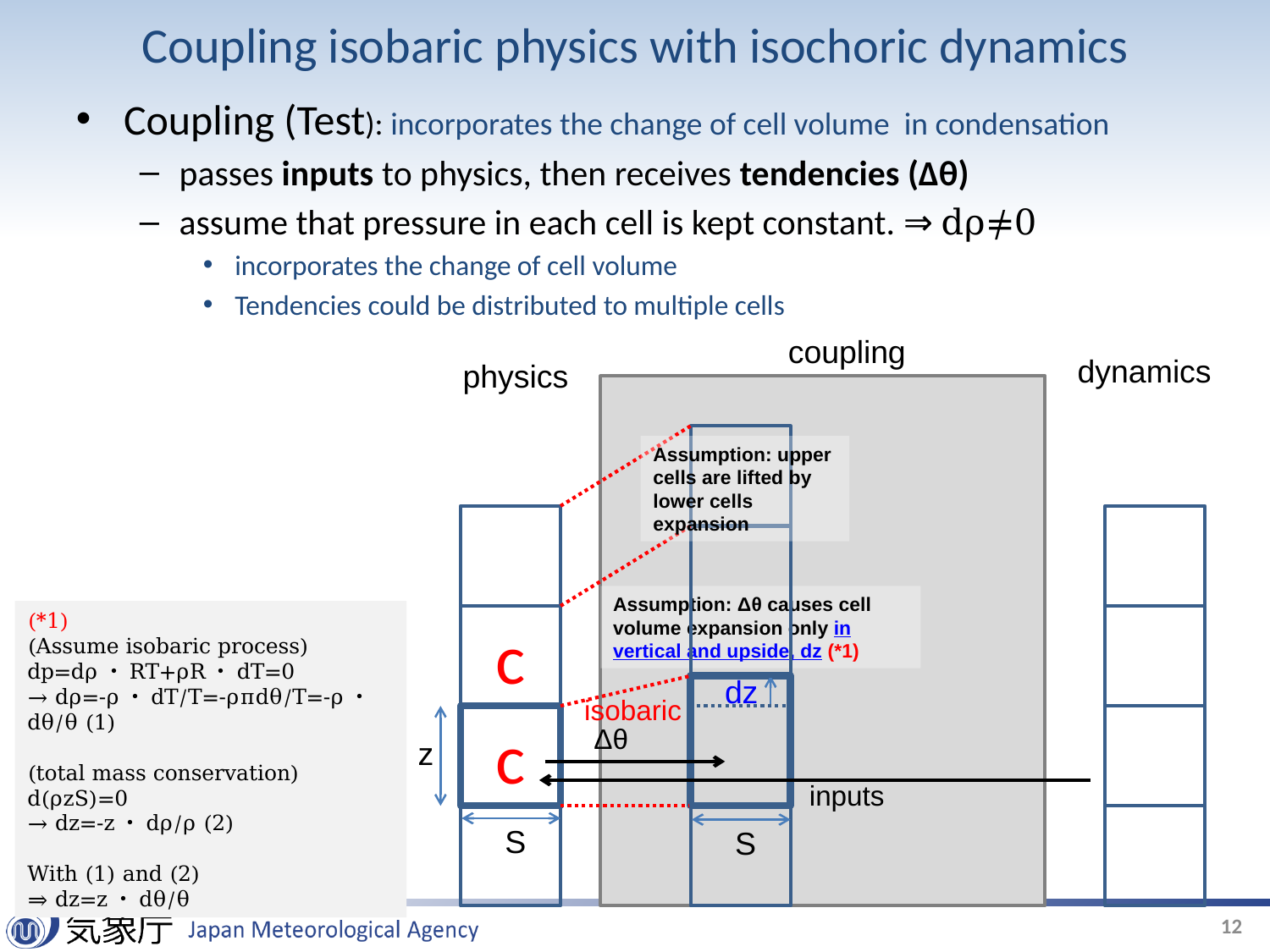

# Coupling isobaric physics with isochoric dynamics
Coupling (Test): incorporates the change of cell volume  in condensation
passes inputs to physics, then receives tendencies (Δθ)
assume that pressure in each cell is kept constant. ⇒ dρ≠0
incorporates the change of cell volume
Tendencies could be distributed to multiple cells
coupling
dynamics
physics

Assumption: upper cells are lifted by lower cells expansion

Assumption: Δθ causes cell volume expansion only in vertical and upside, dz (*1)
(*1)
(Assume isobaric process)
dp=dρ・RT+ρR・dT=0
→ dρ=-ρ・dT/T=-ρπdθ/T=-ρ・dθ/θ (1)

(total mass conservation)
d(ρzS)=0
→ dz=-z・dρ/ρ (2)

With (1) and (2)
⇒ dz=z・dθ/θ
c

dz

isobaric
c

Δθ
z
inputs

S
S
12